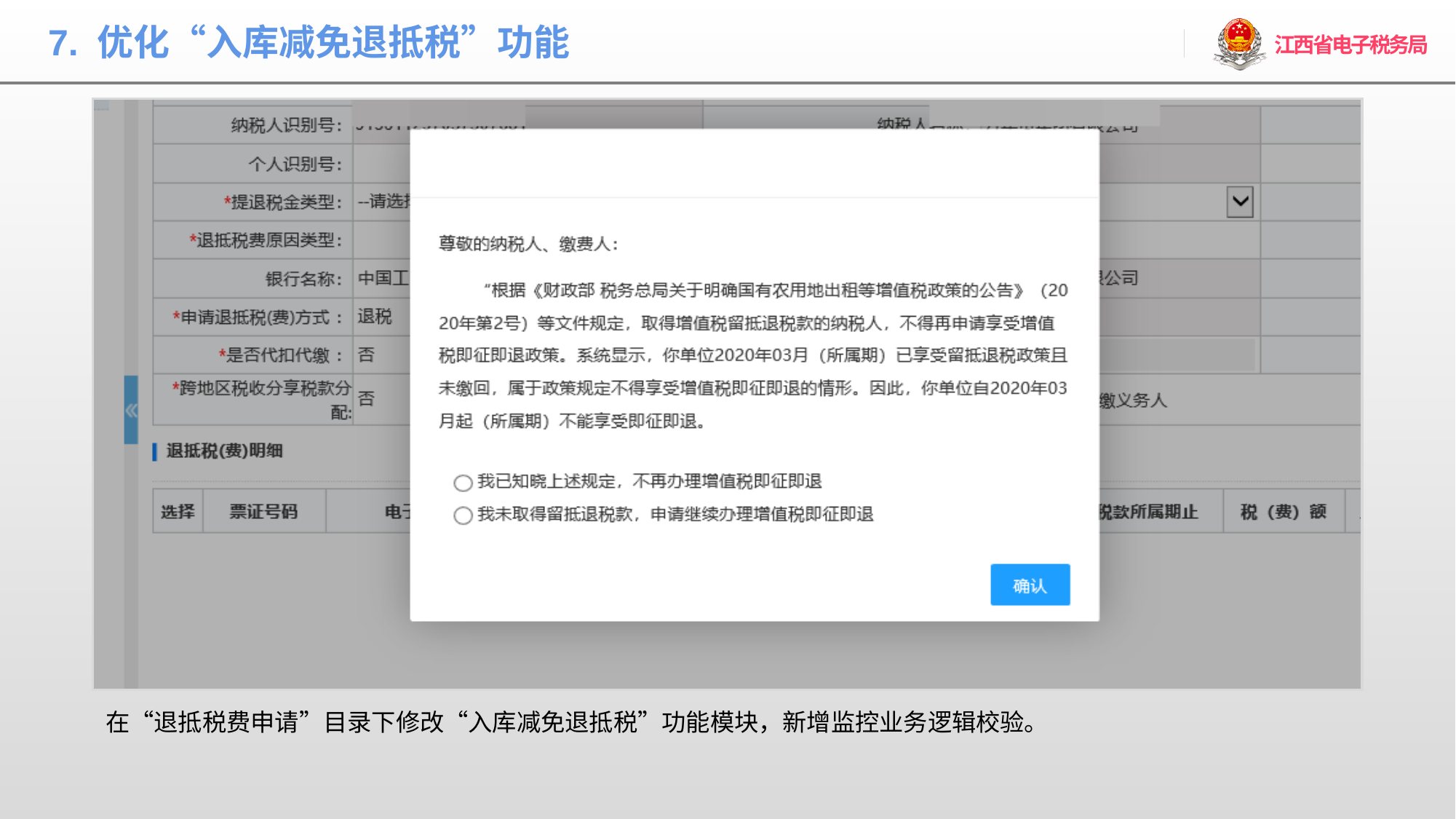

7. 优化“入库减免退抵税”功能

在“退抵税费申请”目录下修改“入库减免退抵税”功能模块，新增监控业务逻辑校验。